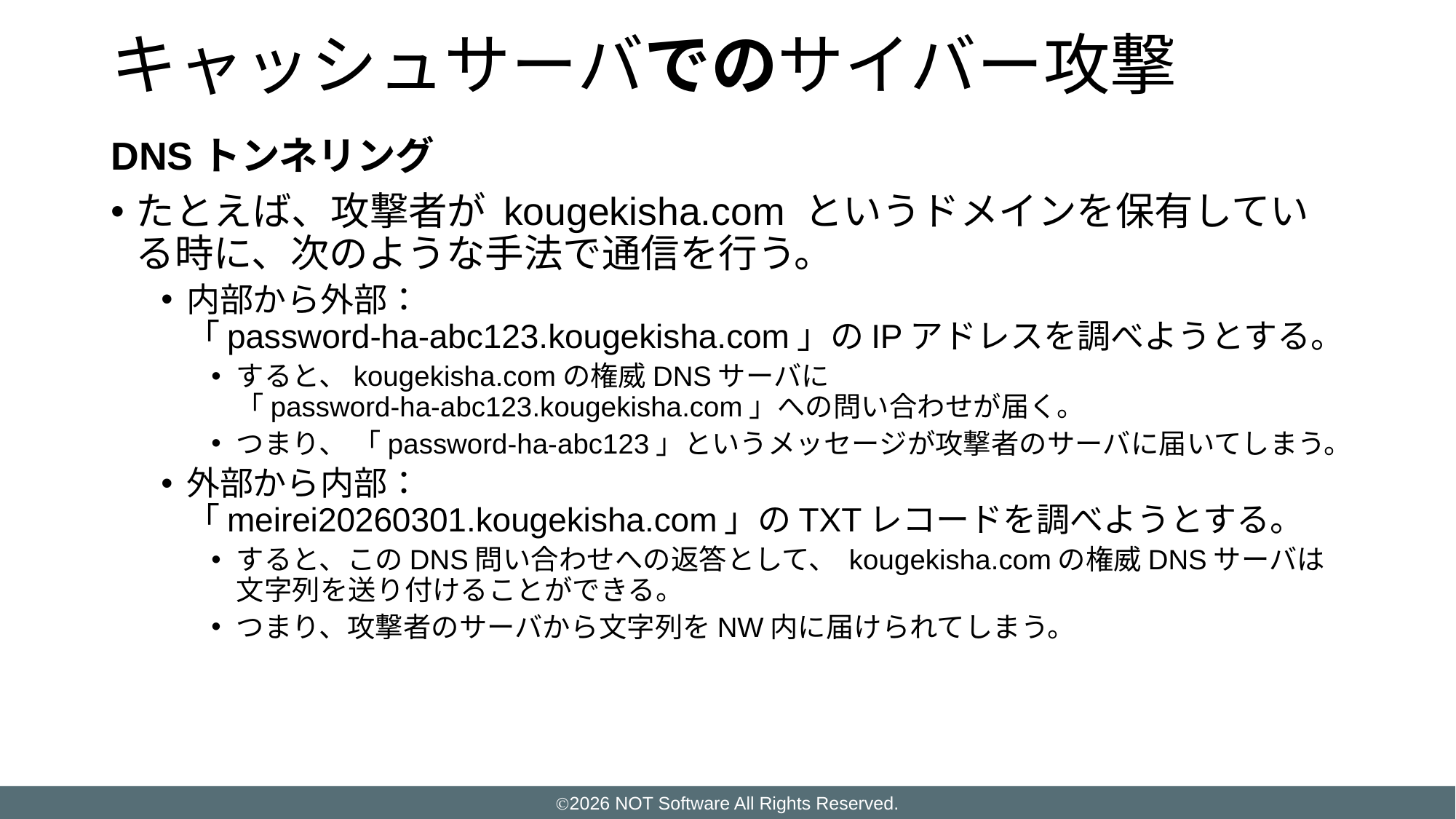

# キャッシュサーバでのサイバー攻撃
DNSトンネリング
たとえば、攻撃者が kougekisha.com というドメインを保有している時に、次のような手法で通信を行う。
内部から外部：
「password-ha-abc123.kougekisha.com」のIPアドレスを調べようとする。
すると、kougekisha.comの権威DNSサーバに
「password-ha-abc123.kougekisha.com」への問い合わせが届く。
つまり、 「password-ha-abc123」というメッセージが攻撃者のサーバに届いてしまう。
外部から内部：
「meirei20260301.kougekisha.com」のTXTレコードを調べようとする。
すると、このDNS問い合わせへの返答として、 kougekisha.comの権威DNSサーバは
文字列を送り付けることができる。
つまり、攻撃者のサーバから文字列をNW内に届けられてしまう。